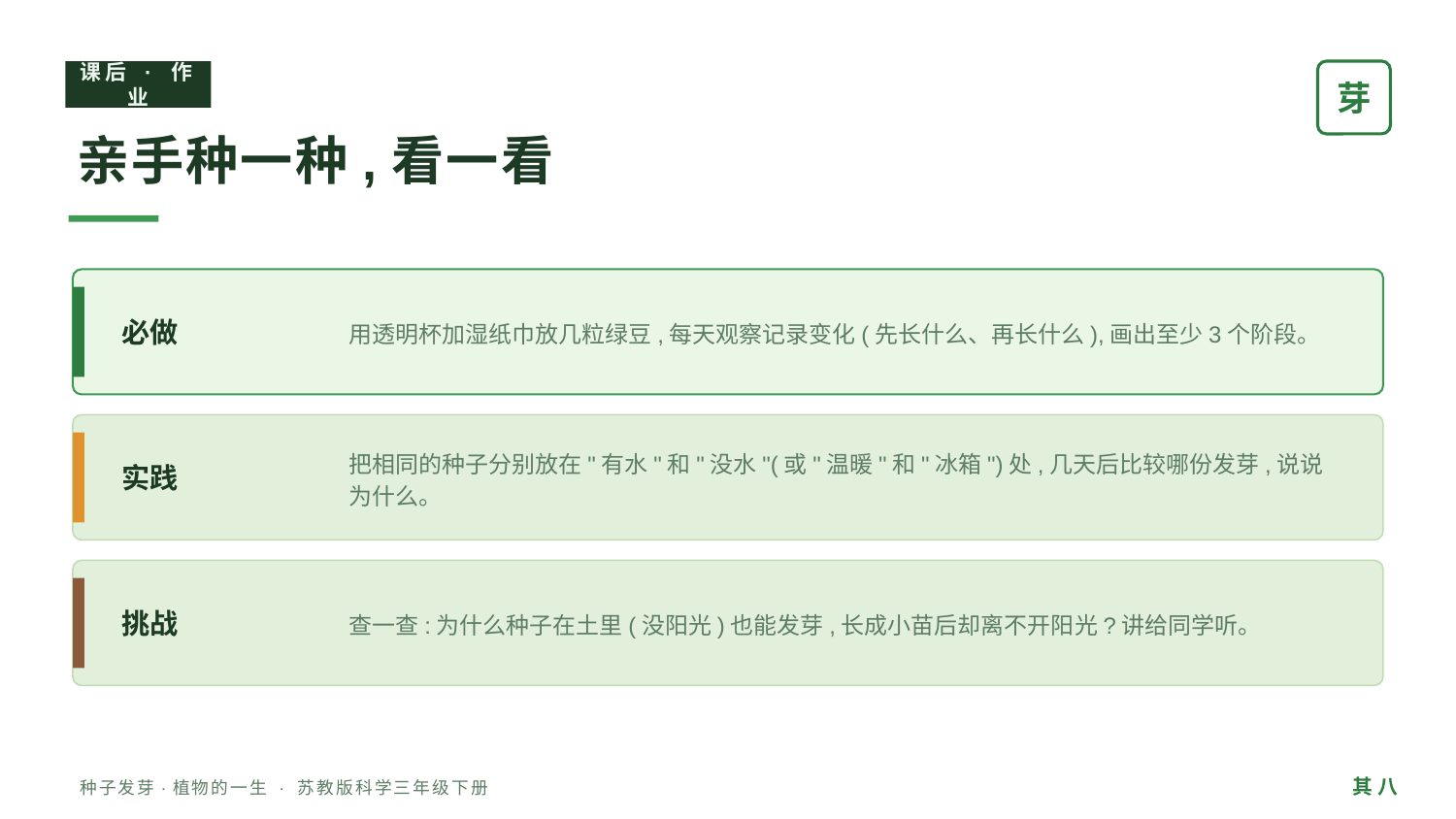

课后 · 作业
芽

亲手种一种,看一看

用透明杯加湿纸巾放几粒绿豆,每天观察记录变化(先长什么、再长什么),画出至少3个阶段。
必做

把相同的种子分别放在"有水"和"没水"(或"温暖"和"冰箱")处,几天后比较哪份发芽,说说为什么。
实践

查一查:为什么种子在土里(没阳光)也能发芽,长成小苗后却离不开阳光?讲给同学听。
挑战

其 八
种子发芽·植物的一生 · 苏教版科学三年级下册